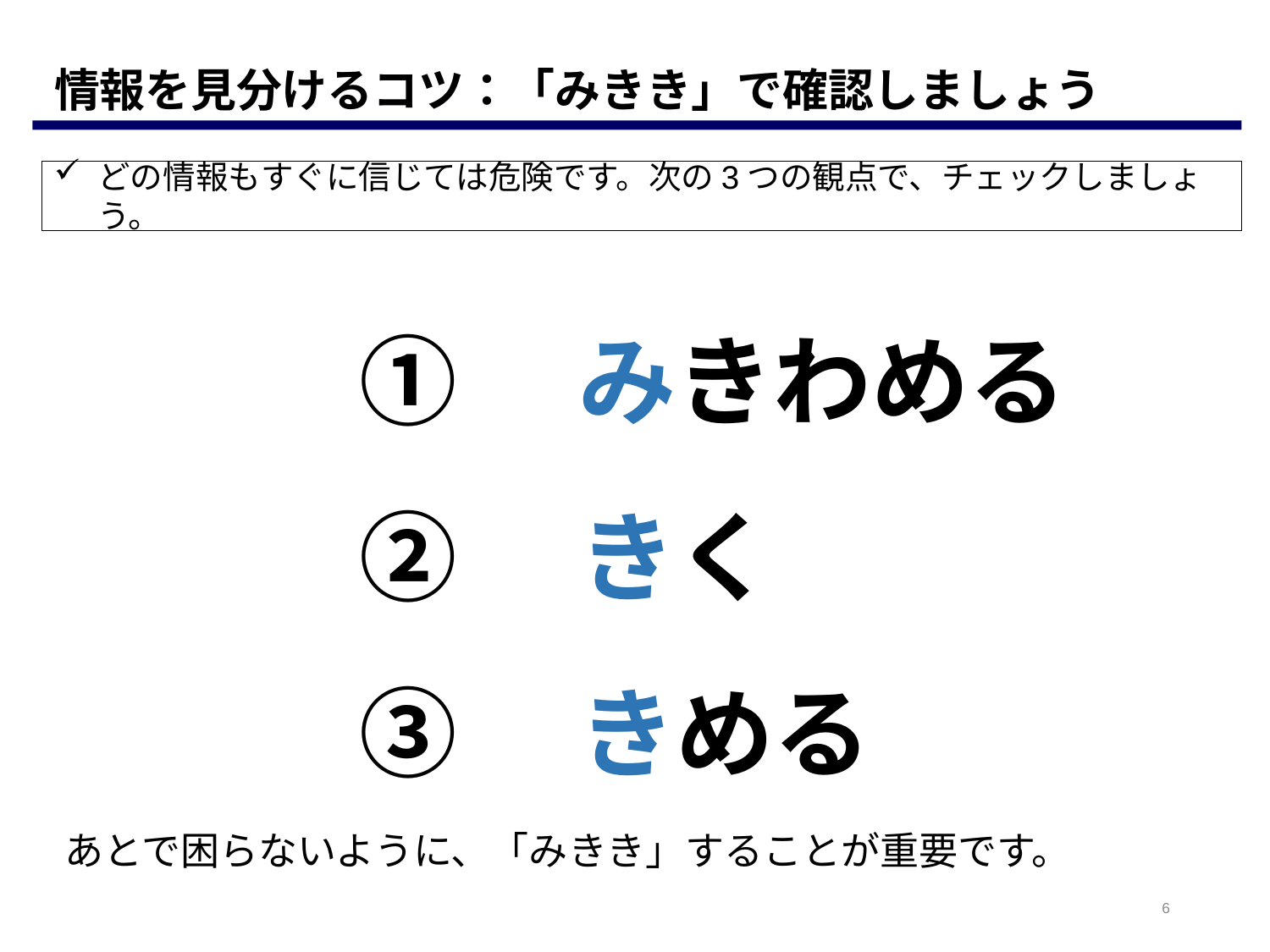

情報を見分けるコツ：「みきき」で確認しましょう

どの情報もすぐに信じては危険です。次の3つの観点で、チェックしましょう。
①　みきわめる
②　きく
③　きめる
あとで困らないように、「みきき」することが重要です。
6